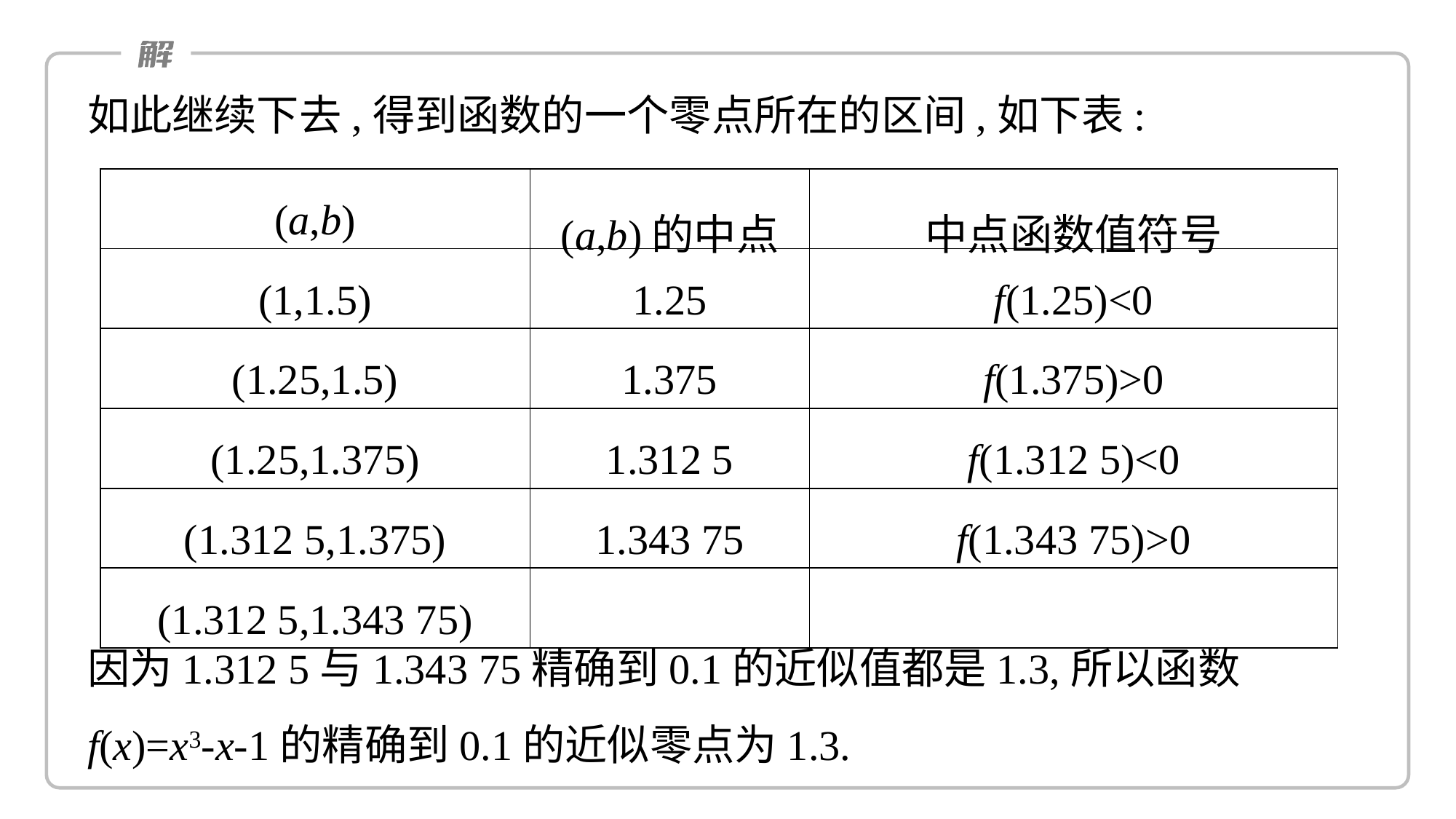

如此继续下去,得到函数的一个零点所在的区间,如下表:
| (a,b) | (a,b)的中点 | 中点函数值符号 |
| --- | --- | --- |
| (1,1.5) | 1.25 | f(1.25)<0 |
| (1.25,1.5) | 1.375 | f(1.375)>0 |
| (1.25,1.375) | 1.312 5 | f(1.312 5)<0 |
| (1.312 5,1.375) | 1.343 75 | f(1.343 75)>0 |
| (1.312 5,1.343 75) |  |  |
因为1.312 5与1.343 75精确到0.1的近似值都是1.3,所以函数f(x)=x3-x-1的精确到0.1的近似零点为1.3.